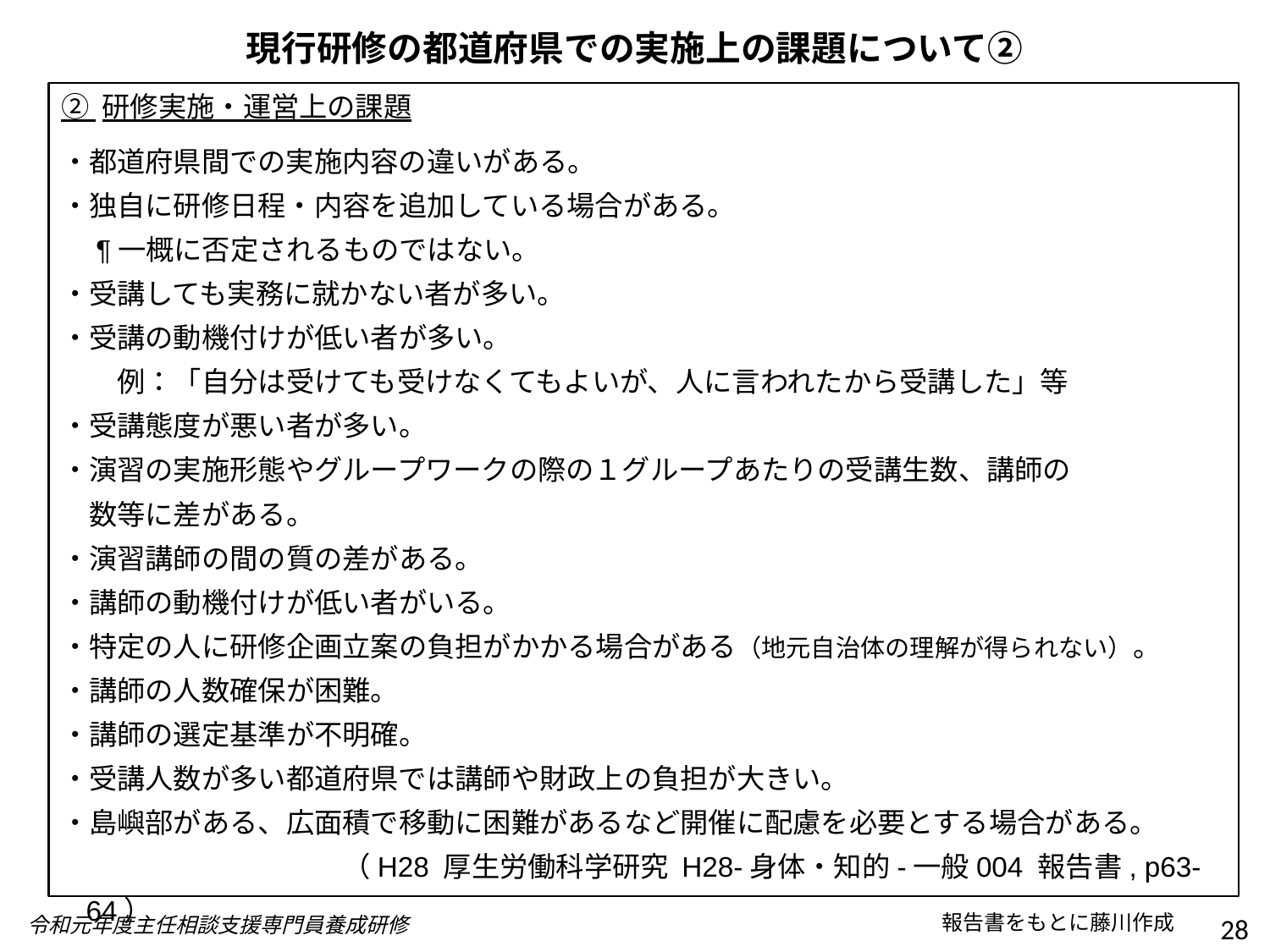

現行研修の都道府県での実施上の課題について②
② 研修実施・運営上の課題
・都道府県間での実施内容の違いがある。
・独自に研修日程・内容を追加している場合がある。
　¶一概に否定されるものではない。
・受講しても実務に就かない者が多い。
・受講の動機付けが低い者が多い。
　　例：「自分は受けても受けなくてもよいが、人に言われたから受講した」等
・受講態度が悪い者が多い。
・演習の実施形態やグループワークの際の１グループあたりの受講生数、講師の
　数等に差がある。
・演習講師の間の質の差がある。
・講師の動機付けが低い者がいる。
・特定の人に研修企画立案の負担がかかる場合がある（地元自治体の理解が得られない）。
・講師の人数確保が困難。
・講師の選定基準が不明確。
・受講人数が多い都道府県では講師や財政上の負担が大きい。
・島嶼部がある、広面積で移動に困難があるなど開催に配慮を必要とする場合がある。
　　　　　　　　　　（H28 厚生労働科学研究 H28-身体・知的-一般004 報告書, p63-64）
報告書をもとに藤川作成
28
令和元年度主任相談支援専門員養成研修